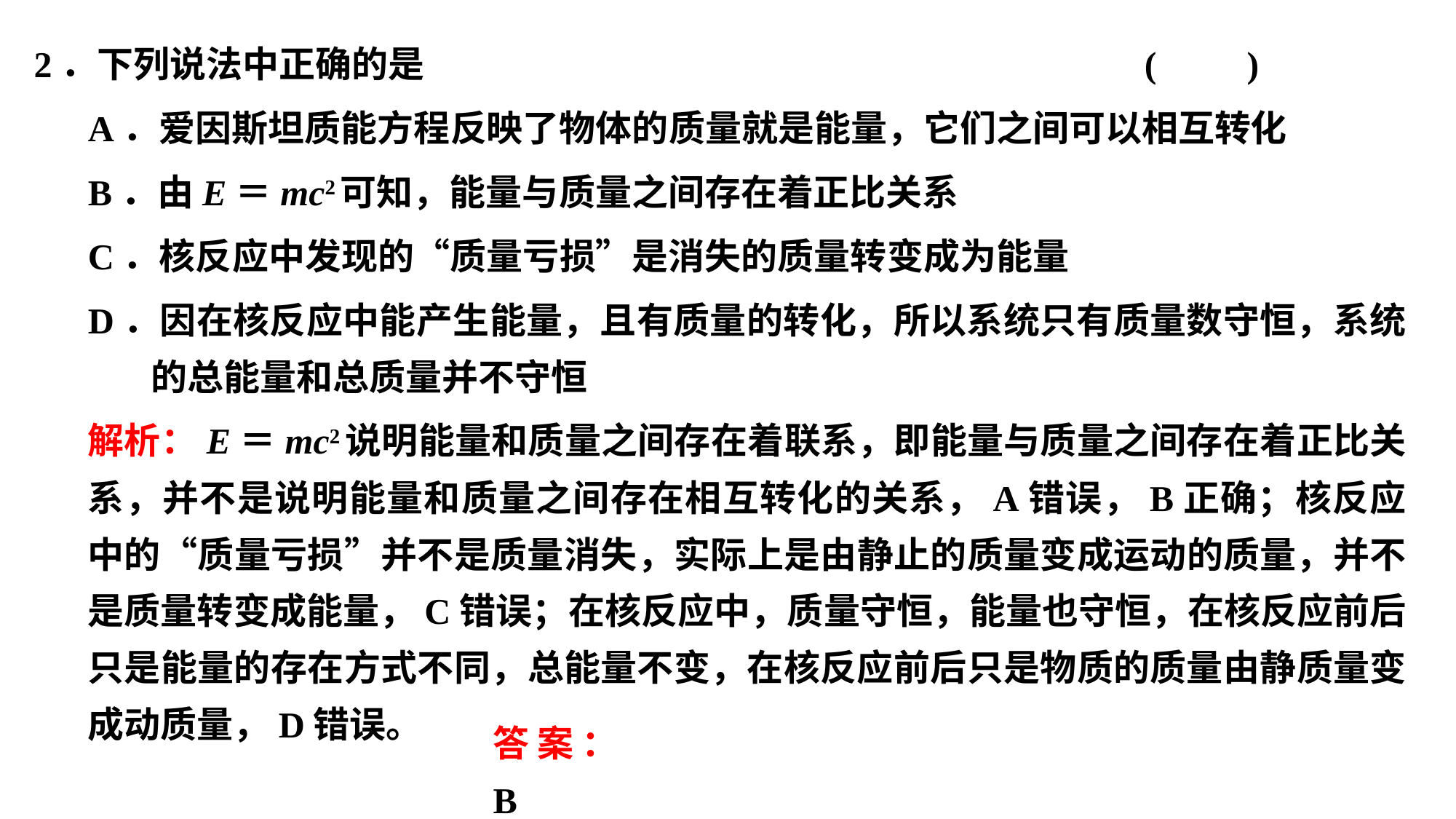

2．下列说法中正确的是						        (　　)
A．爱因斯坦质能方程反映了物体的质量就是能量，它们之间可以相互转化
B．由E＝mc2可知，能量与质量之间存在着正比关系
C．核反应中发现的“质量亏损”是消失的质量转变成为能量
D．因在核反应中能产生能量，且有质量的转化，所以系统只有质量数守恒，系统的总能量和总质量并不守恒
解析：E＝mc2说明能量和质量之间存在着联系，即能量与质量之间存在着正比关系，并不是说明能量和质量之间存在相互转化的关系，A错误，B正确；核反应中的“质量亏损”并不是质量消失，实际上是由静止的质量变成运动的质量，并不是质量转变成能量，C错误；在核反应中，质量守恒，能量也守恒，在核反应前后只是能量的存在方式不同，总能量不变，在核反应前后只是物质的质量由静质量变成动质量，D错误。

答案：B